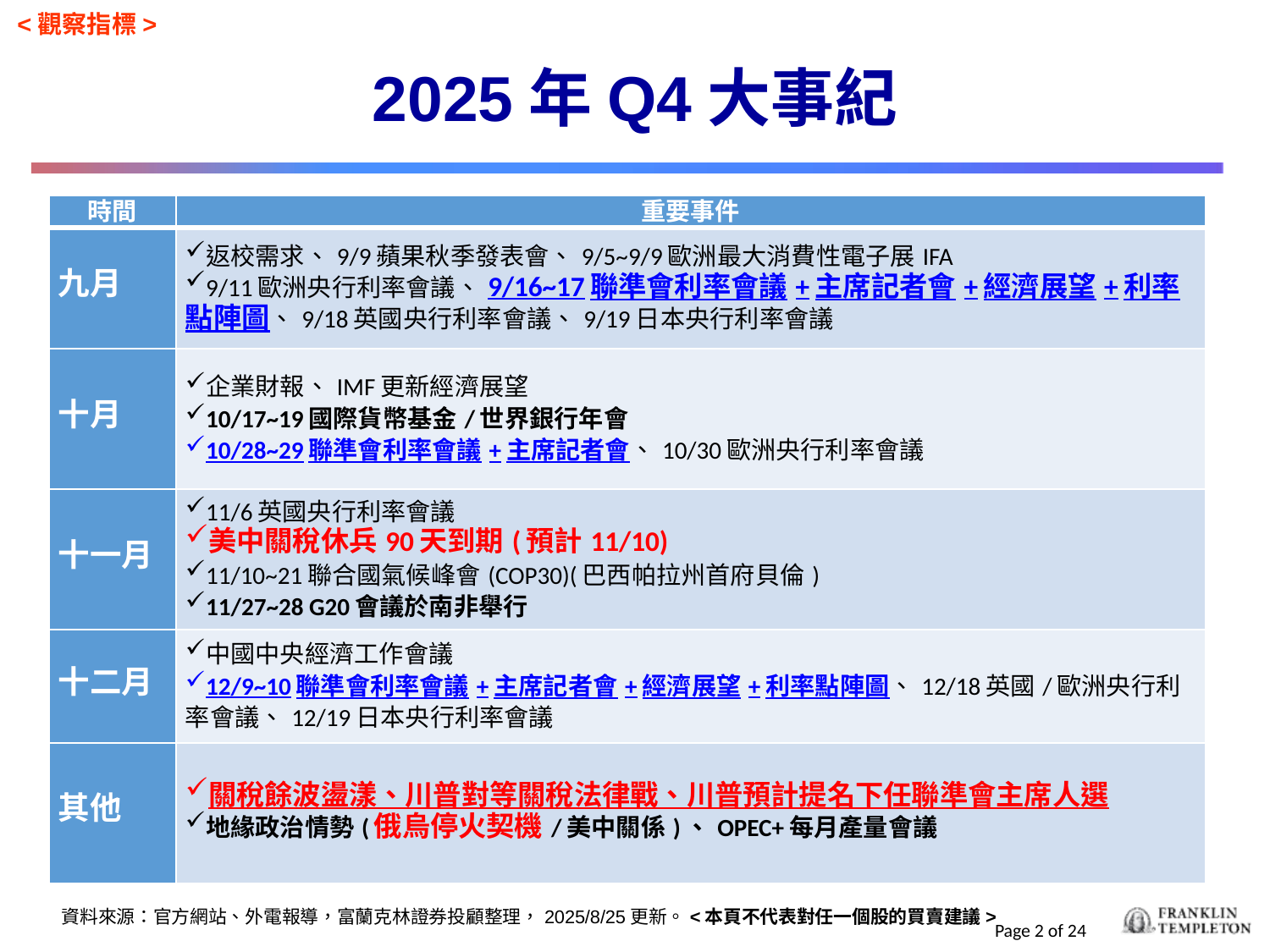

<觀察指標>
# 2025年Q4大事紀
| 時間 | 重要事件 |
| --- | --- |
| 九月 | 返校需求、9/9蘋果秋季發表會、9/5~9/9歐洲最大消費性電子展IFA 9/11歐洲央行利率會議、9/16~17聯準會利率會議+主席記者會+經濟展望+利率點陣圖、9/18英國央行利率會議、9/19日本央行利率會議 |
| 十月 | 企業財報、IMF更新經濟展望 10/17~19國際貨幣基金/世界銀行年會 10/28~29聯準會利率會議+主席記者會、10/30歐洲央行利率會議 |
| 十一月 | 11/6英國央行利率會議 美中關稅休兵90天到期(預計11/10) 11/10~21聯合國氣候峰會(COP30)(巴西帕拉州首府貝倫) 11/27~28 G20會議於南非舉行 |
| 十二月 | 中國中央經濟工作會議 12/9~10聯準會利率會議+主席記者會+經濟展望+利率點陣圖、12/18英國/歐洲央行利率會議、12/19日本央行利率會議 |
| 其他 | 關稅餘波盪漾、川普對等關稅法律戰、川普預計提名下任聯準會主席人選 地緣政治情勢(俄烏停火契機/美中關係)、OPEC+每月產量會議 |
資料來源：官方網站、外電報導，富蘭克林證券投顧整理，2025/8/25更新。<本頁不代表對任一個股的買賣建議>